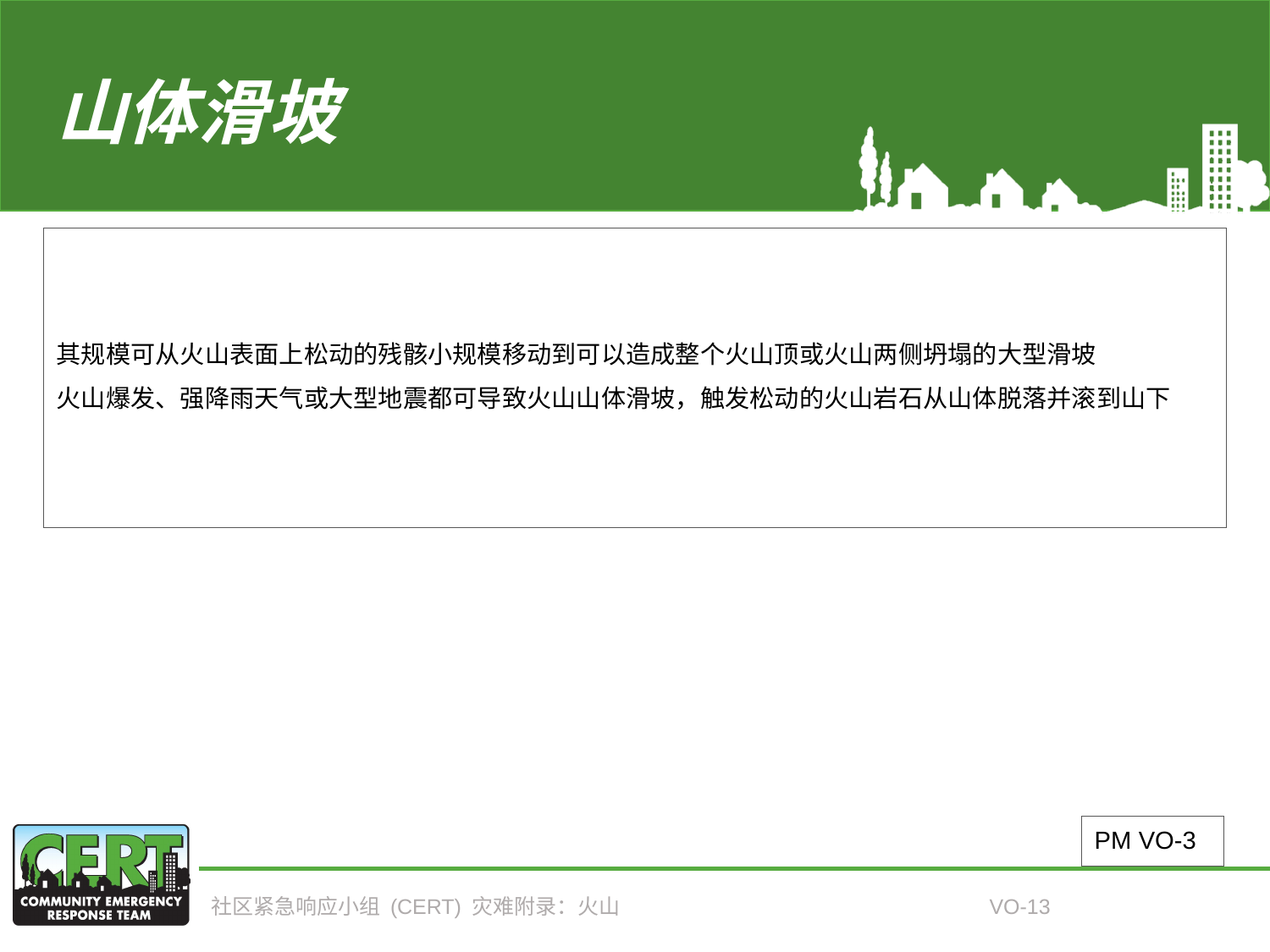

# 山体滑坡
其规模可从火山表面上松动的残骸小规模移动到可以造成整个火山顶或火山两侧坍塌的大型滑坡
火山爆发、强降雨天气或大型地震都可导致火山山体滑坡，触发松动的火山岩石从山体脱落并滚到山下
PM VO-3
社区紧急响应小组 (CERT) 灾难附录：火山
VO-13